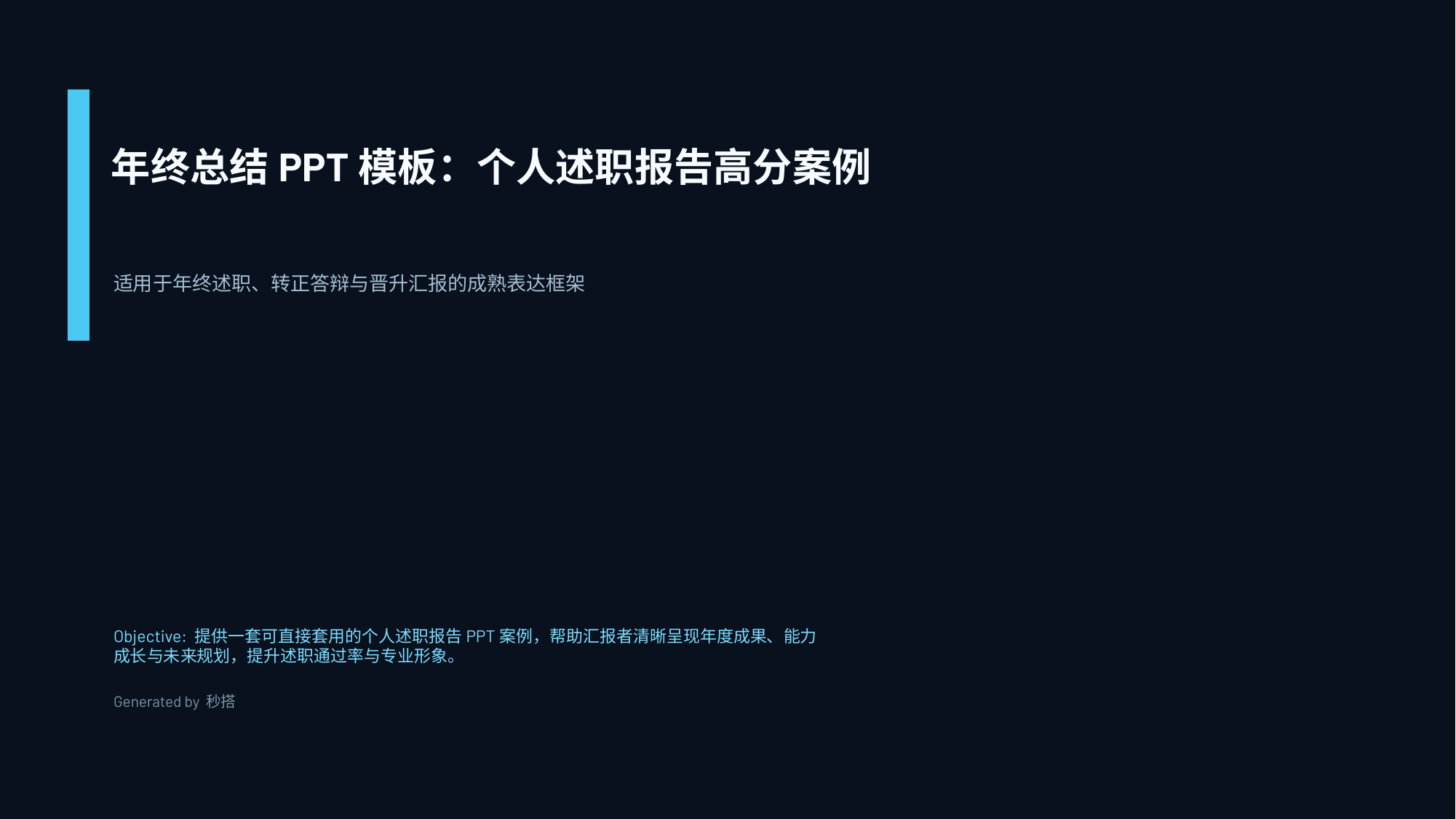

年终总结PPT模板：个人述职报告高分案例
适用于年终述职、转正答辩与晋升汇报的成熟表达框架
Objective: 提供一套可直接套用的个人述职报告PPT案例，帮助汇报者清晰呈现年度成果、能力成长与未来规划，提升述职通过率与专业形象。
Generated by 秒搭